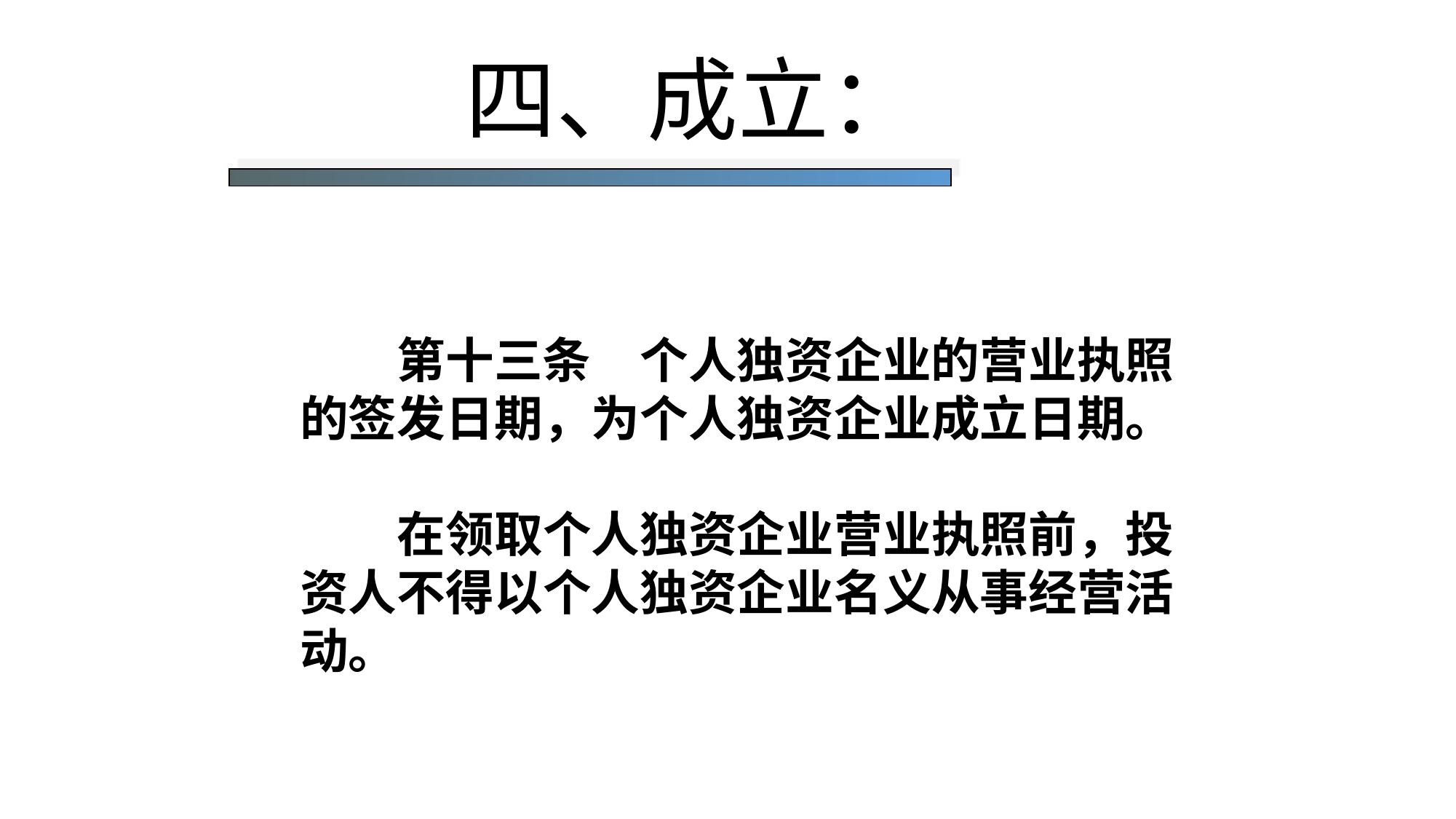

# 四、成立：

　　第十三条　个人独资企业的营业执照的签发日期，为个人独资企业成立日期。
　　
　　在领取个人独资企业营业执照前，投资人不得以个人独资企业名义从事经营活动。
22